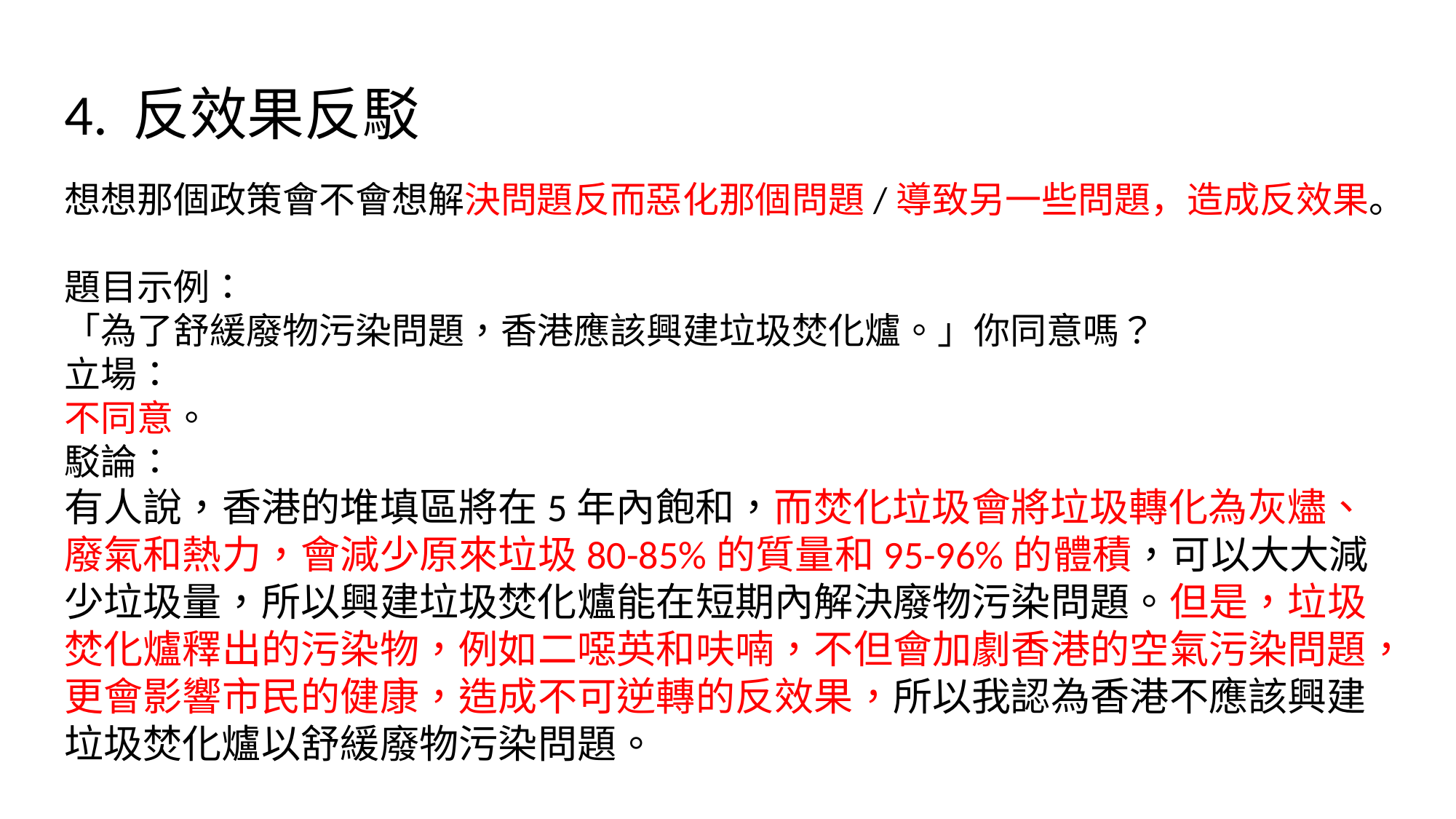

# 4. 反效果反駁
想想那個政策會不會想解決問題反而惡化那個問題/導致另一些問題，造成反效果。

題目示例：
「為了舒緩廢物污染問題，香港應該興建垃圾焚化爐。」你同意嗎？
立場：
不同意。
駁論：
有人說，香港的堆填區將在5年內飽和，而焚化垃圾會將垃圾轉化為灰燼、廢氣和熱力，會減少原來垃圾80-85%的質量和95-96%的體積，可以大大減少垃圾量，所以興建垃圾焚化爐能在短期內解決廢物污染問題。但是，垃圾焚化爐釋出的污染物，例如二噁英和呋喃，不但會加劇香港的空氣污染問題，更會影響市民的健康，造成不可逆轉的反效果，所以我認為香港不應該興建垃圾焚化爐以舒緩廢物污染問題。